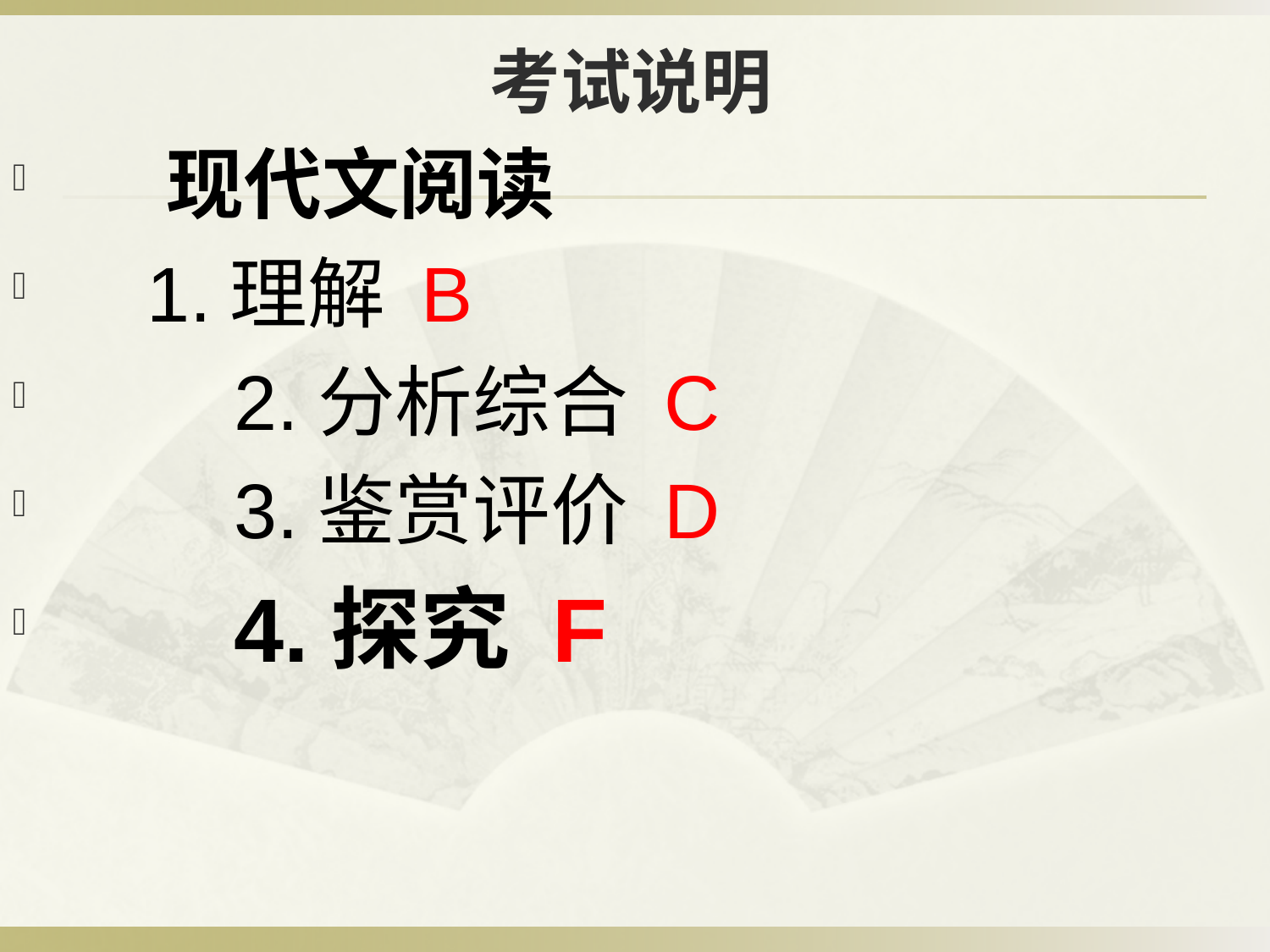

# 考试说明
     现代文阅读
    1.理解 B
　　2.分析综合 C
　　3.鉴赏评价 D
　　4.探究 F